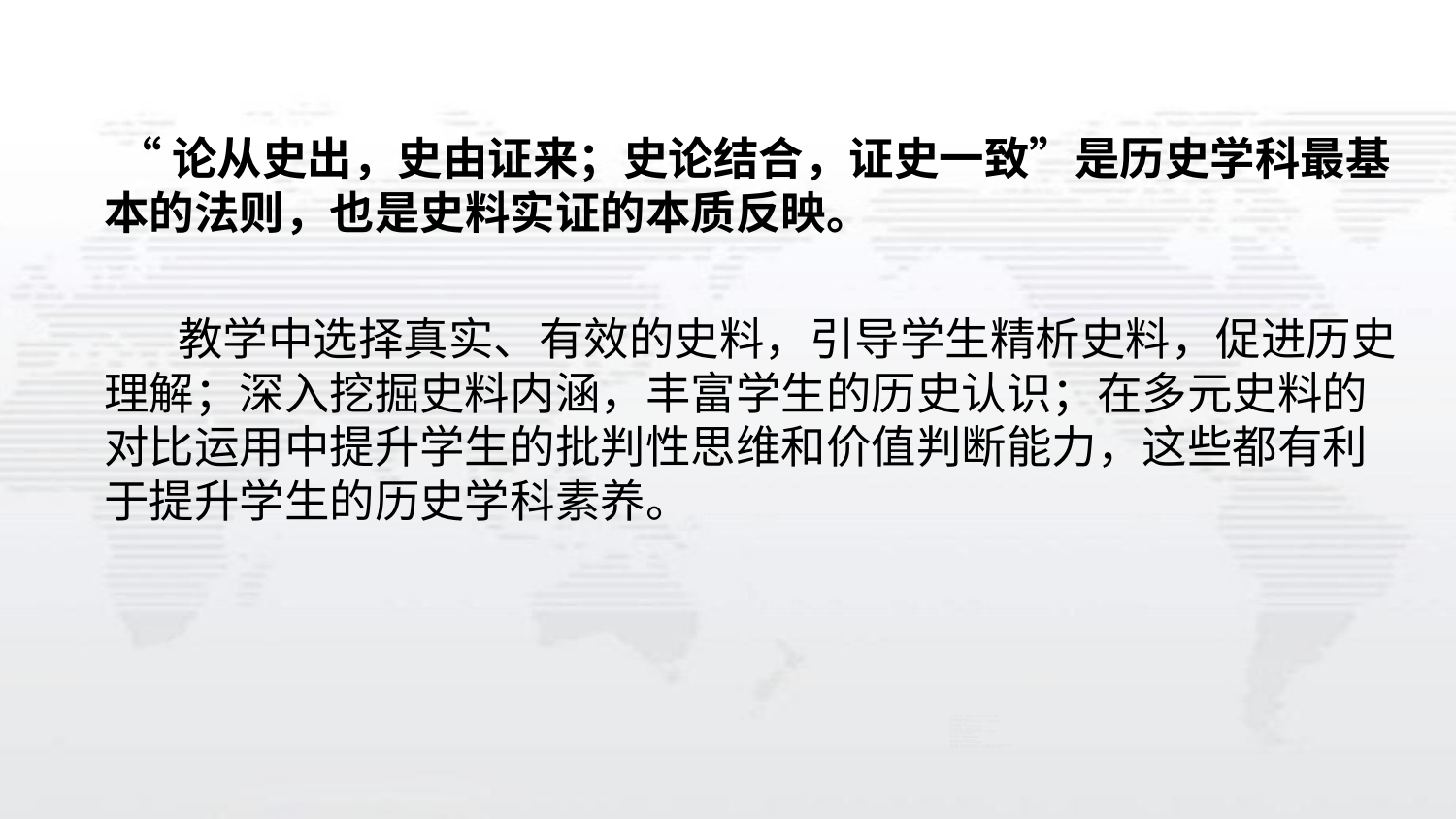

“论从史出，史由证来；史论结合，证史一致”是历史学科最基本的法则，也是史料实证的本质反映。

          教学中选择真实、有效的史料，引导学生精析史料，促进历史理解；深入挖掘史料内涵，丰富学生的历史认识；在多元史料的对比运用中提升学生的批判性思维和价值判断能力，这些都有利于提升学生的历史学科素养。